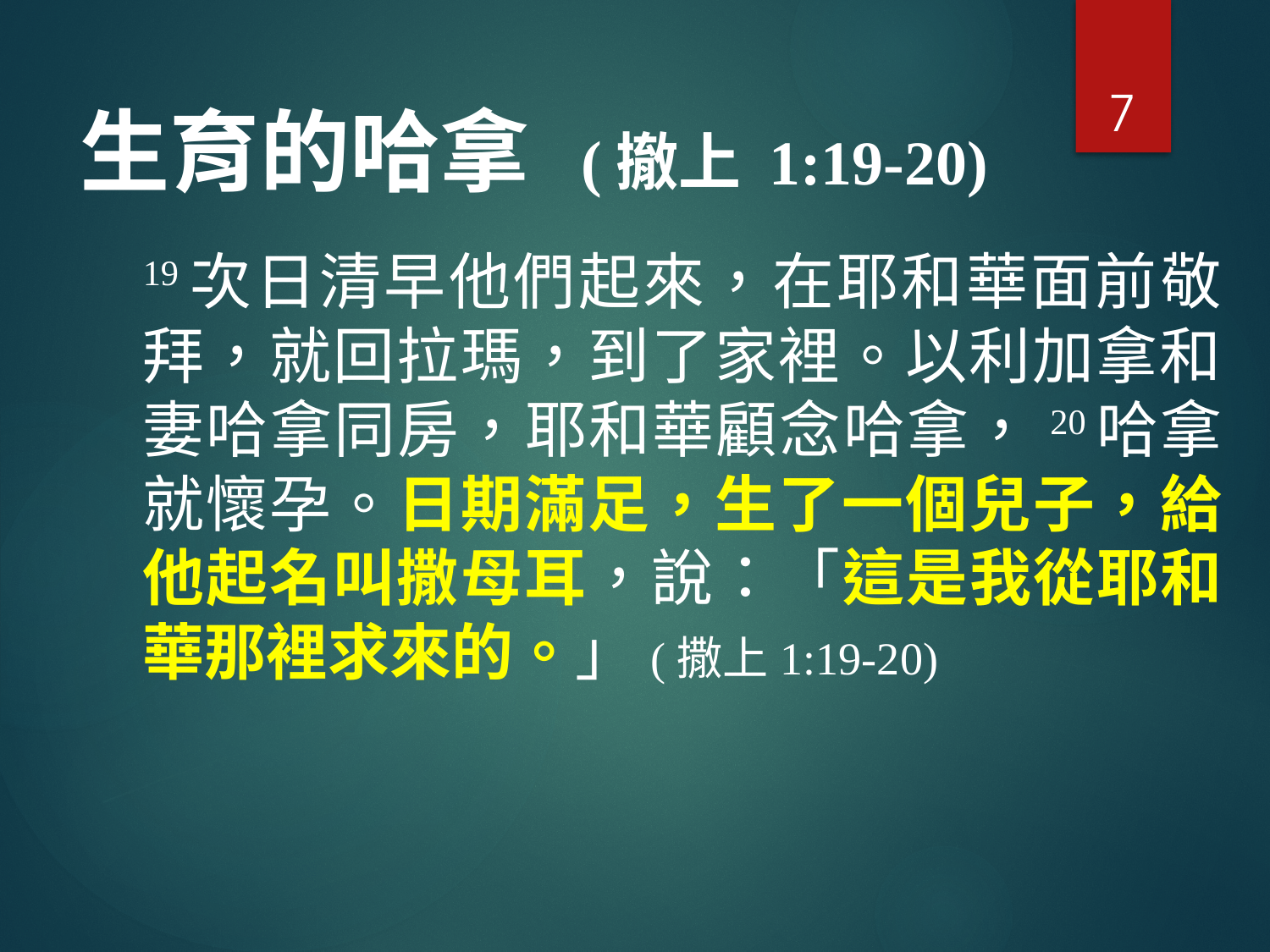

7
# 生育的哈拿 (撤上 1:19-20)
19次日清早他們起來，在耶和華面前敬拜，就回拉瑪，到了家裡。以利加拿和妻哈拿同房，耶和華顧念哈拿，20哈拿就懷孕。日期滿足，生了一個兒子，給他起名叫撒母耳，說：「這是我從耶和華那裡求來的。」	(撒上1:19-20)